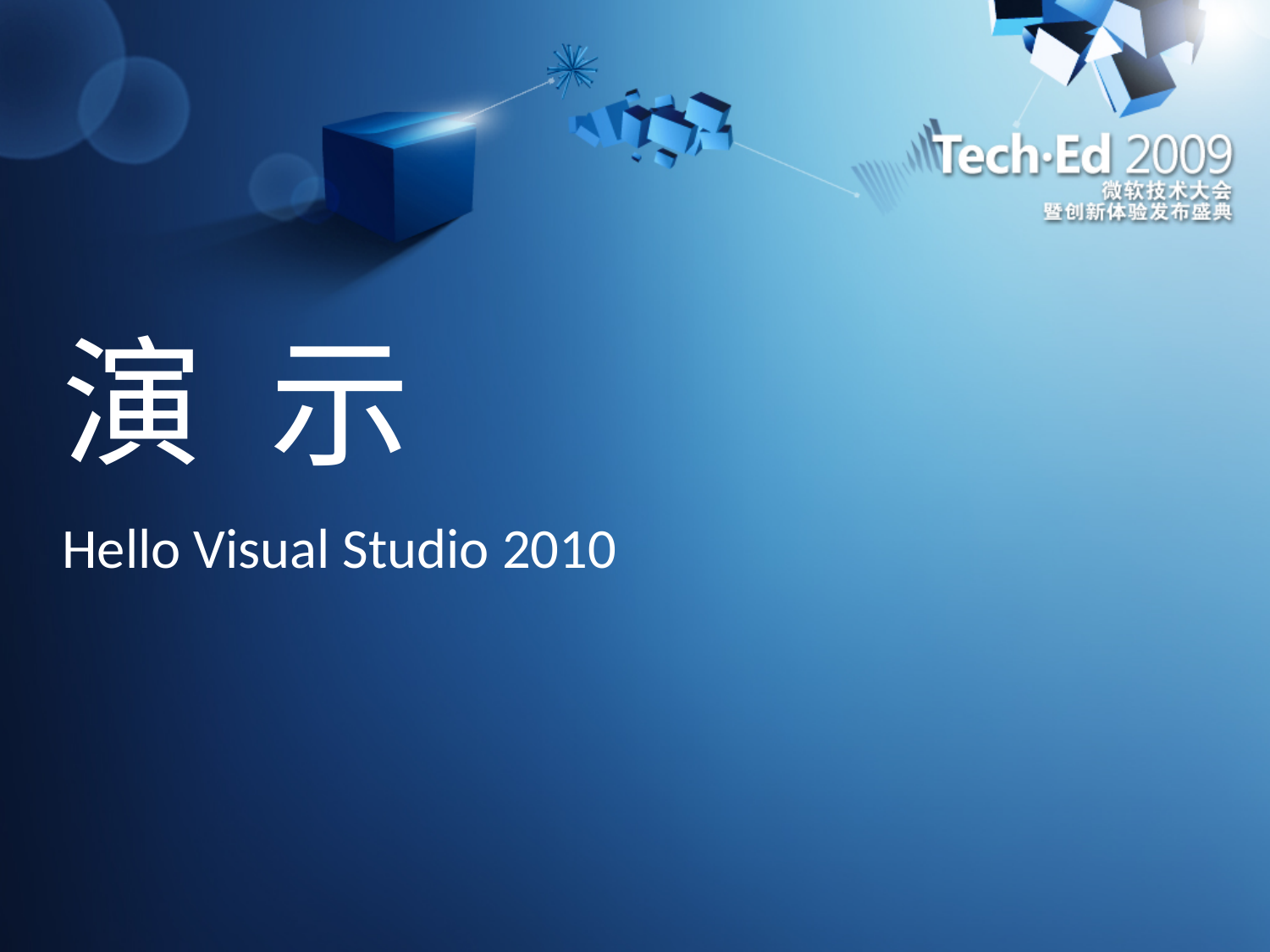

# 演 示
Hello Visual Studio 2010